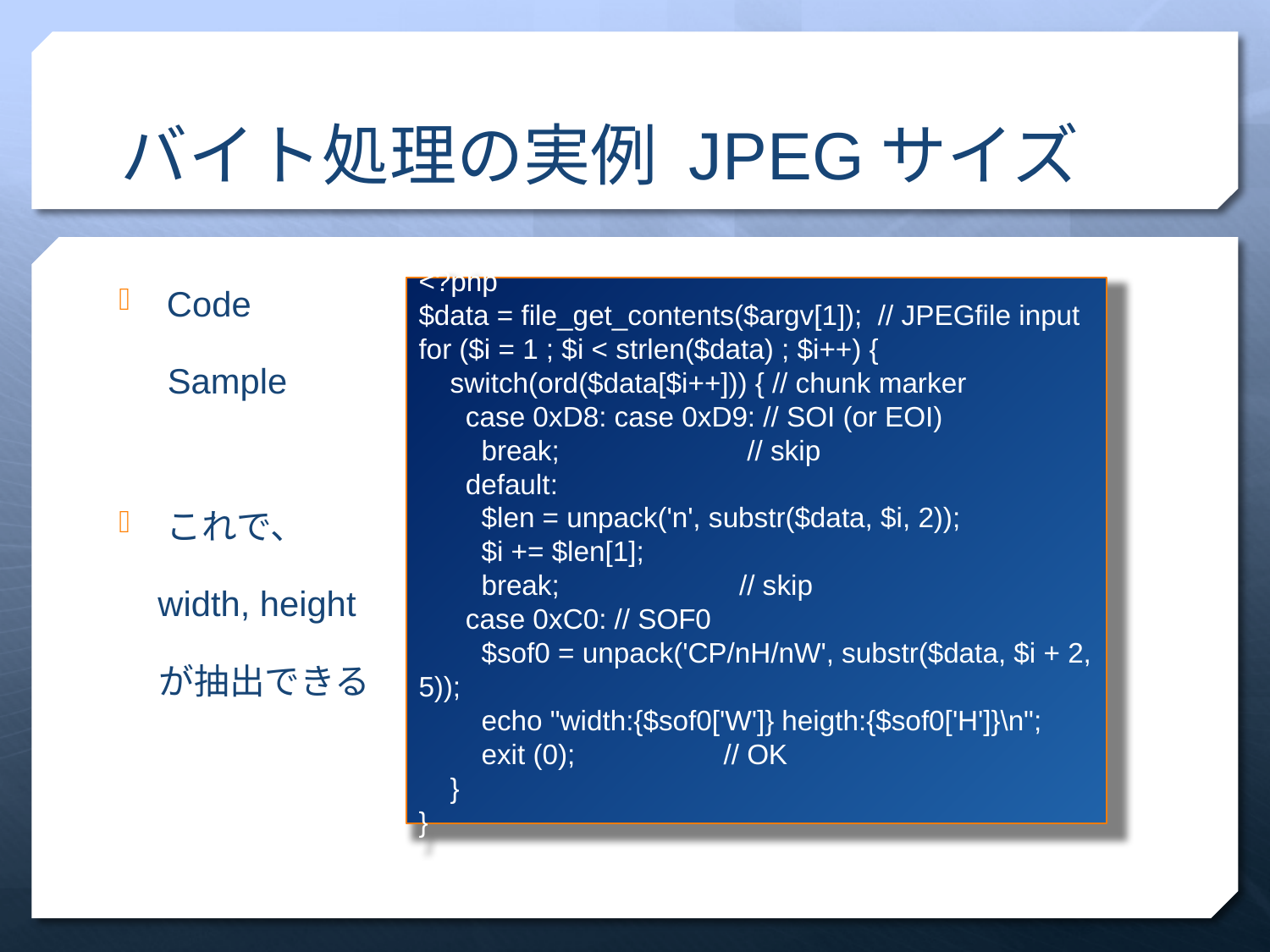

# バイト処理の実例 JPEGサイズ
Code
     Sample

これで、
    width, height
    が抽出できる

<?php
$data = file_get_contents($argv[1]);  // JPEGfile input
for ($i = 1 ; $i < strlen($data) ; $i++) {
    switch(ord($data[$i++])) { // chunk marker
      case 0xD8: case 0xD9: // SOI (or EOI)
        break;                        // skip
      default:
        $len = unpack('n', substr($data, $i, 2));
        $i += $len[1];
        break;                       // skip
      case 0xC0: // SOF0
        $sof0 = unpack('CP/nH/nW', substr($data, $i + 2, 5));
        echo "width:{$sof0['W']} heigth:{$sof0['H']}\n";
        exit (0);                   // OK
    }
}